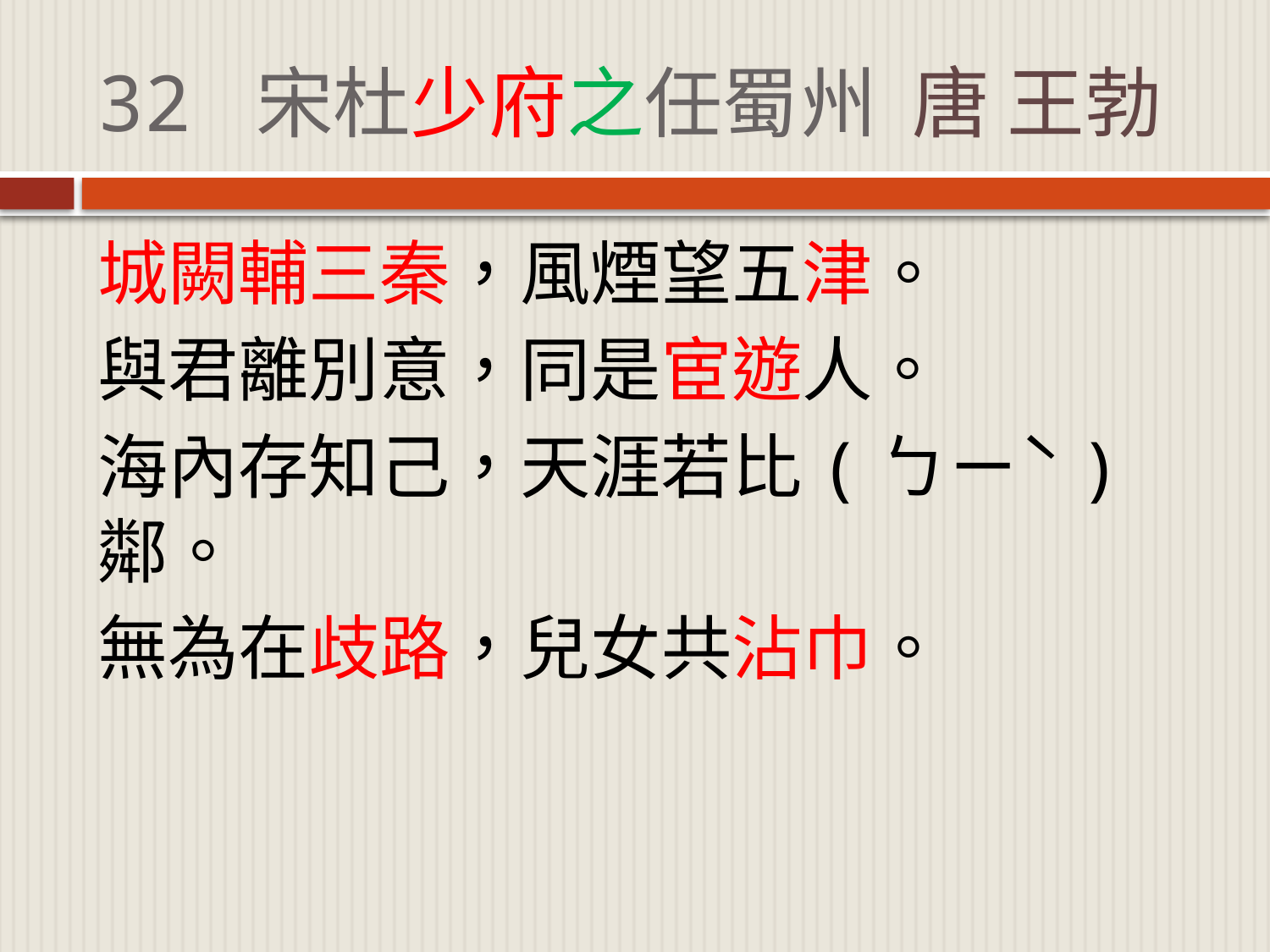

# 32 宋杜少府之任蜀州  唐 王勃
城闕輔三秦，風煙望五津。
與君離別意，同是宦遊人。
海內存知己，天涯若比(ㄅㄧˋ)鄰。
無為在歧路，兒女共沾巾。